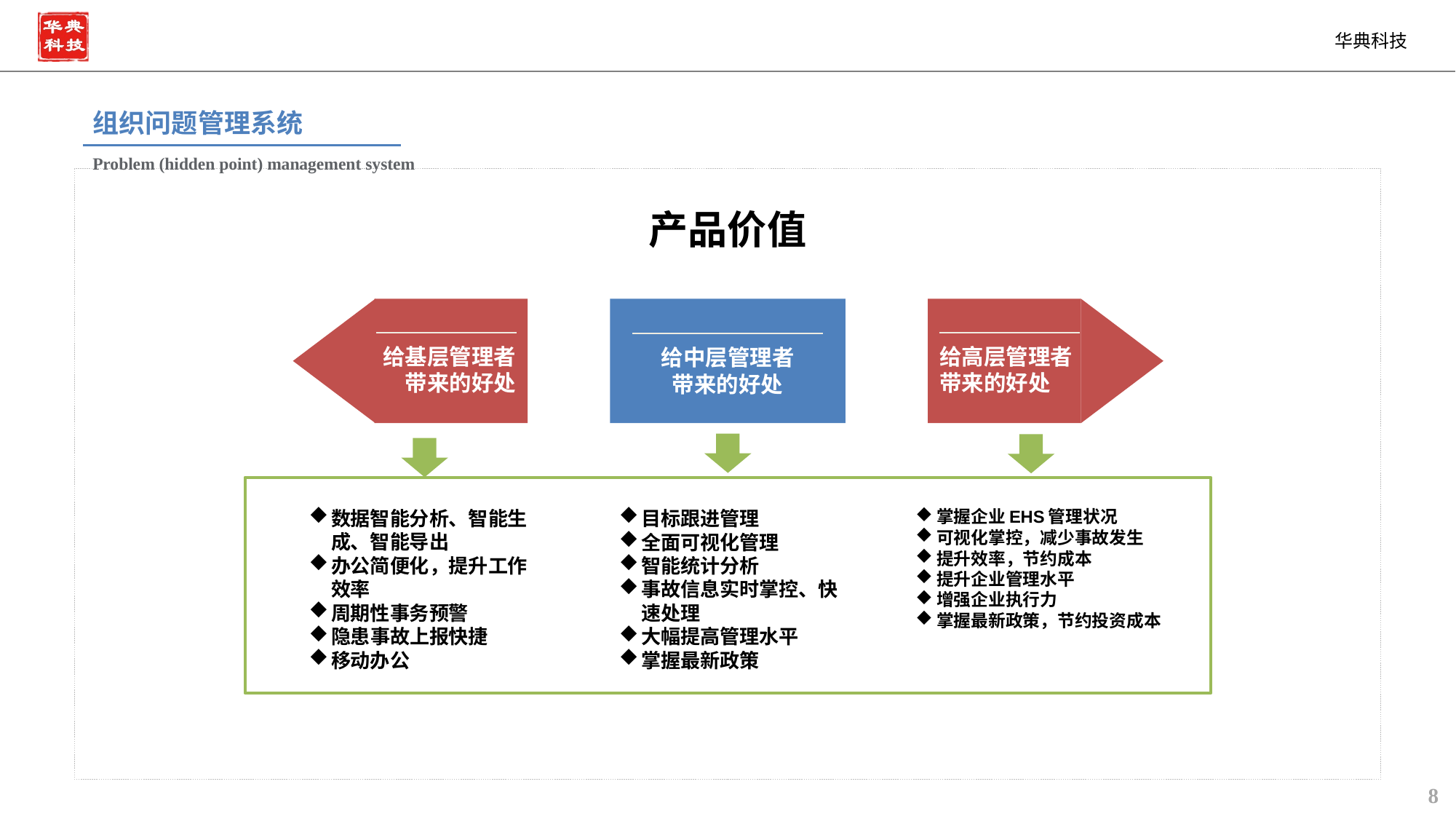

组织问题管理系统

Problem (hidden point) management system
产品价值

给基层管理者带来的好处
给高层管理者带来的好处
给中层管理者带来的好处

数据智能分析、智能生成、智能导出
办公简便化，提升工作效率
周期性事务预警
隐患事故上报快捷
移动办公
目标跟进管理
全面可视化管理
智能统计分析
事故信息实时掌控、快速处理
大幅提高管理水平
掌握最新政策
掌握企业EHS管理状况
可视化掌控，减少事故发生
提升效率，节约成本
提升企业管理水平
增强企业执行力
掌握最新政策，节约投资成本